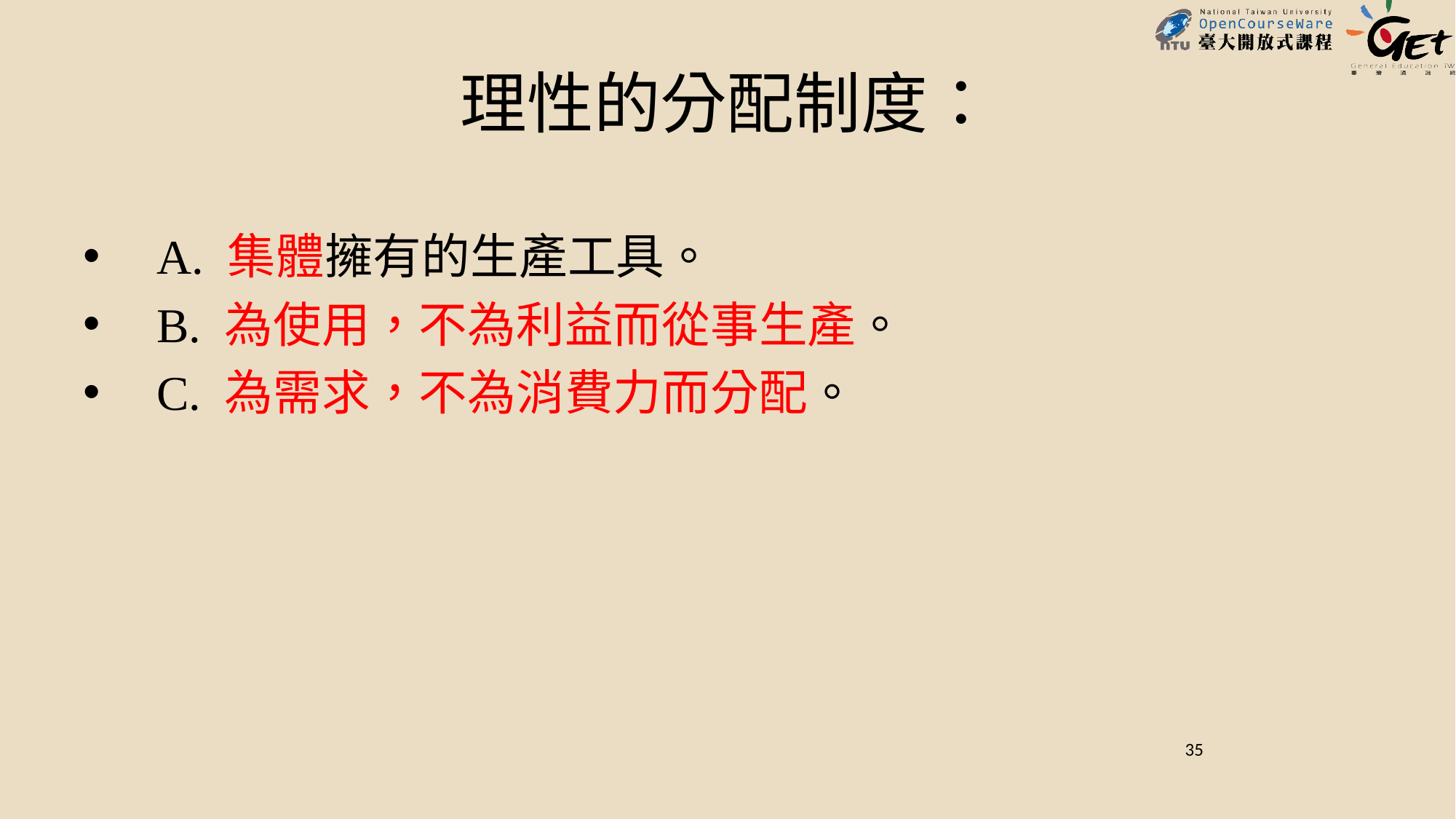

理性的分配制度：
A. 集體擁有的生產工具。
B. 為使用，不為利益而從事生產。
C. 為需求，不為消費力而分配。
35